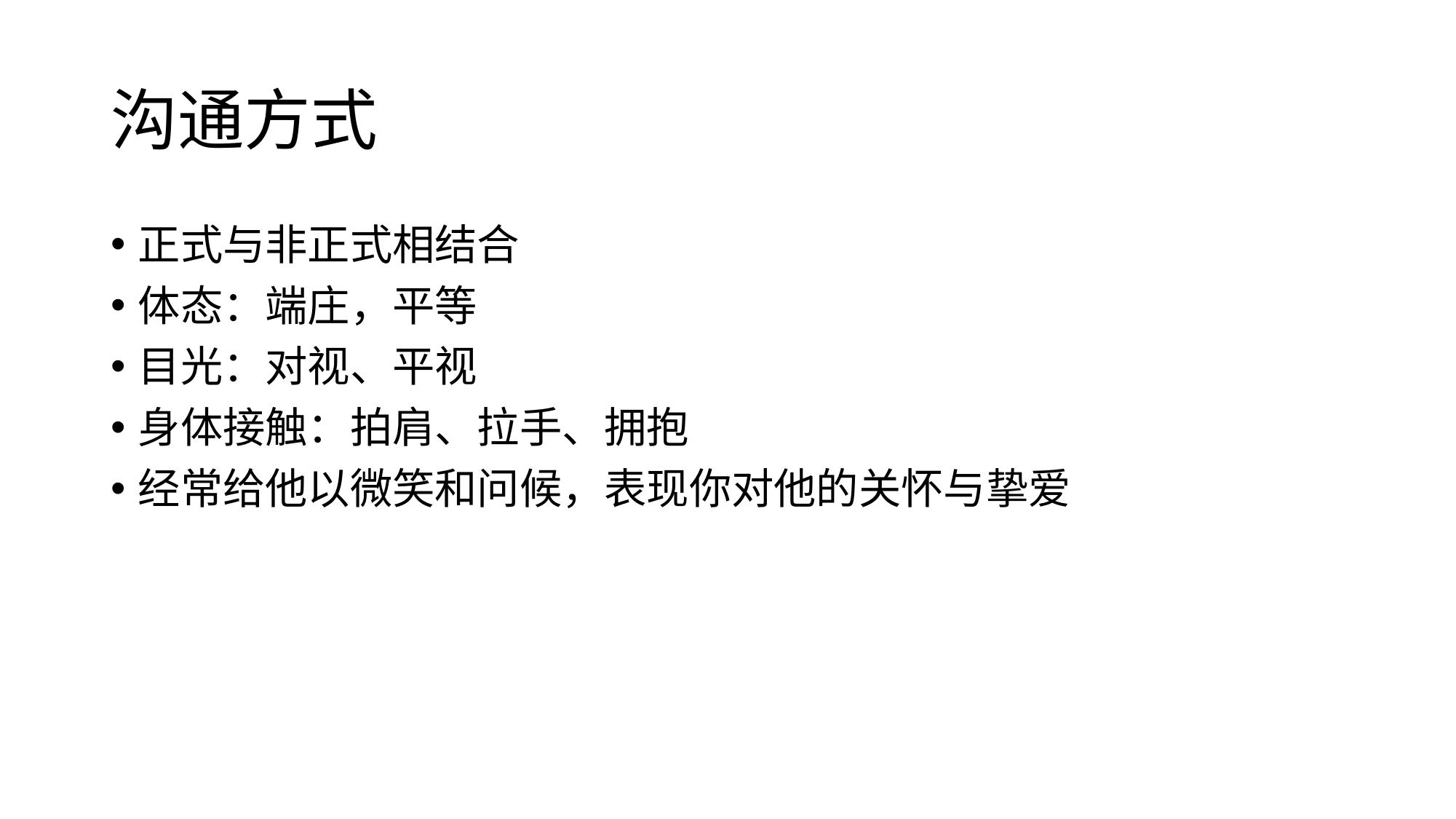

# 沟通方式
正式与非正式相结合
体态：端庄，平等
目光：对视、平视
身体接触：拍肩、拉手、拥抱
经常给他以微笑和问候，表现你对他的关怀与挚爱
85